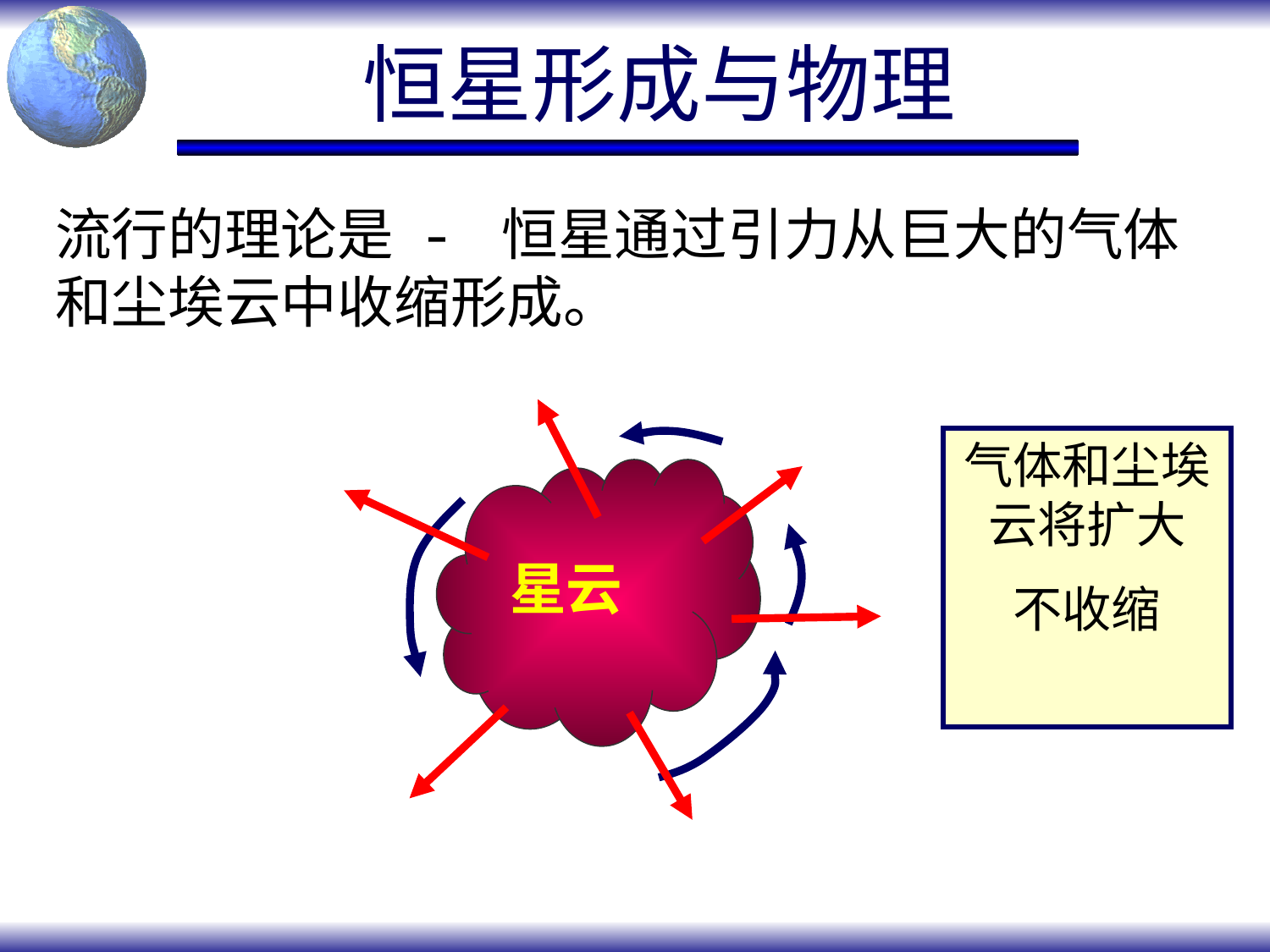

# 恒星形成与物理
流行的理论是 - 恒星通过引力从巨大的气体和尘埃云中收缩形成。

气体和尘埃云将扩大
不收缩

星云